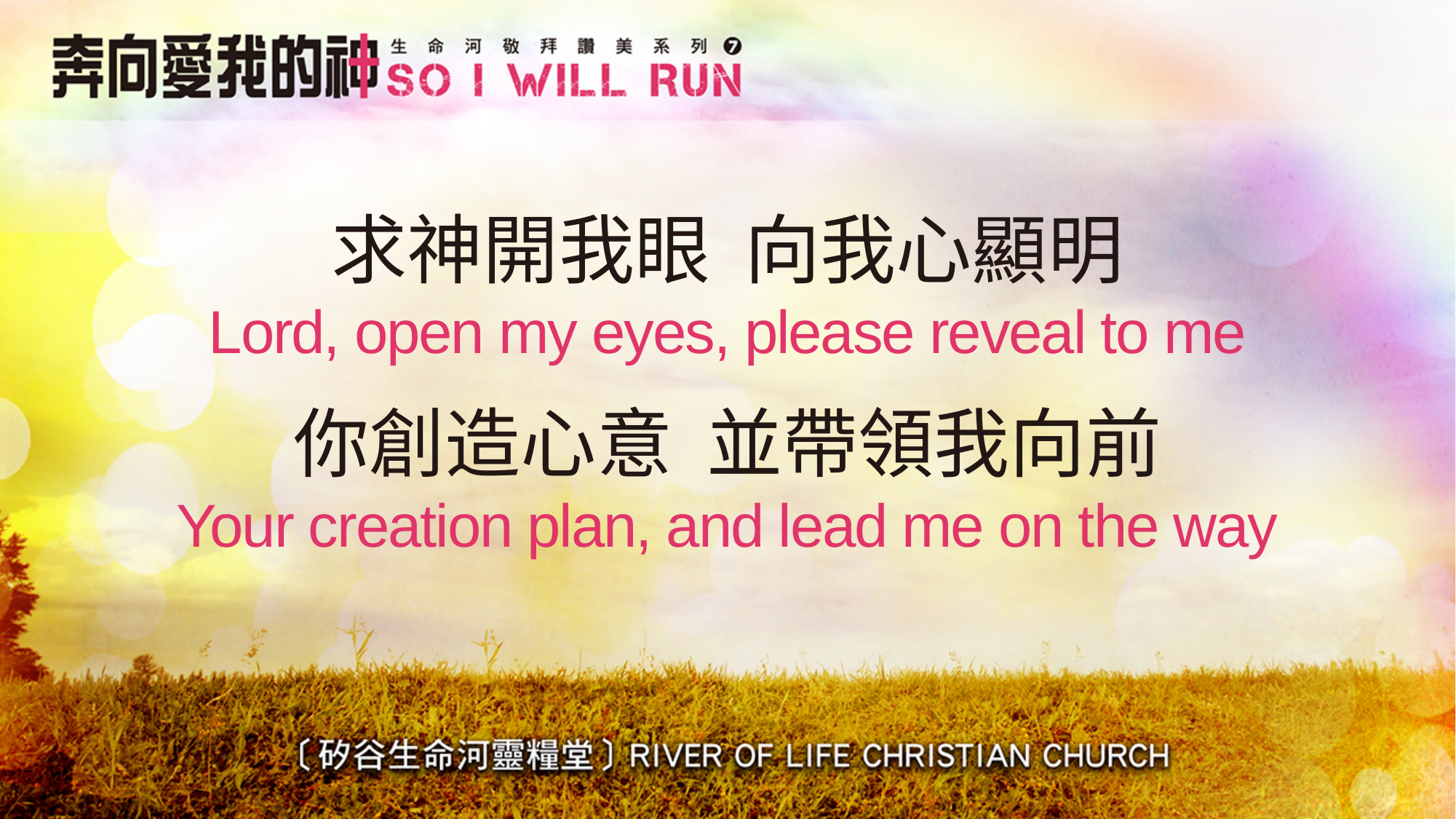

# 求神開我眼  向我心顯明 Lord, open my eyes, please reveal to me
你創造心意  並帶領我向前
Your creation plan, and lead me on the way